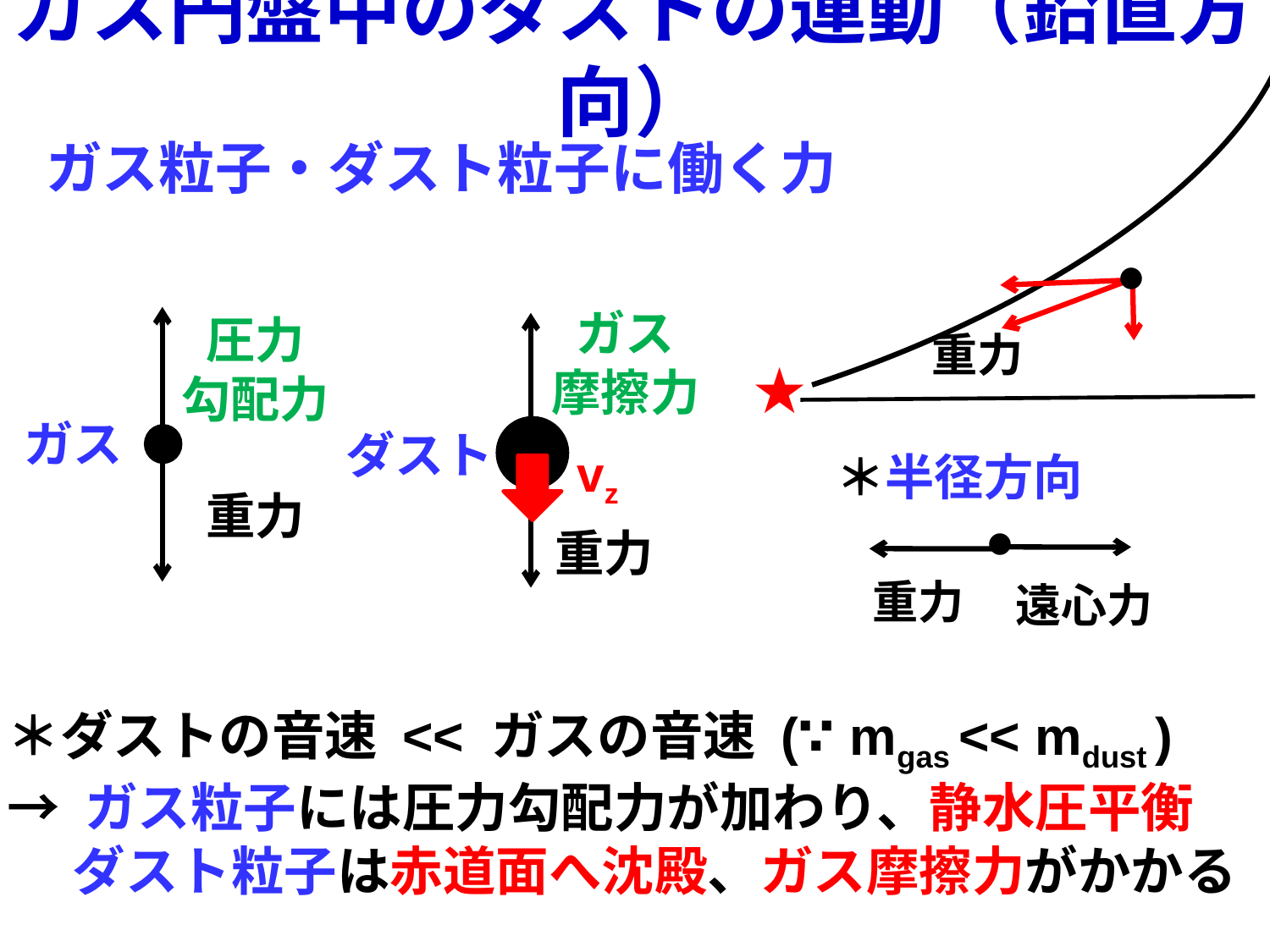

ガス円盤中のダストの運動（鉛直方向）

・

重力
★

ガス粒子・ダスト粒子に働く力
ガス
摩擦力
ダスト

重力
vz

圧力
勾配力
ガス

重力
＊半径方向
・

重力
遠心力
＊ダストの音速 << ガスの音速 (∵ mgas << mdust )
→ ガス粒子には圧力勾配力が加わり、静水圧平衡
　 ダスト粒子は赤道面へ沈殿、ガス摩擦力がかかる